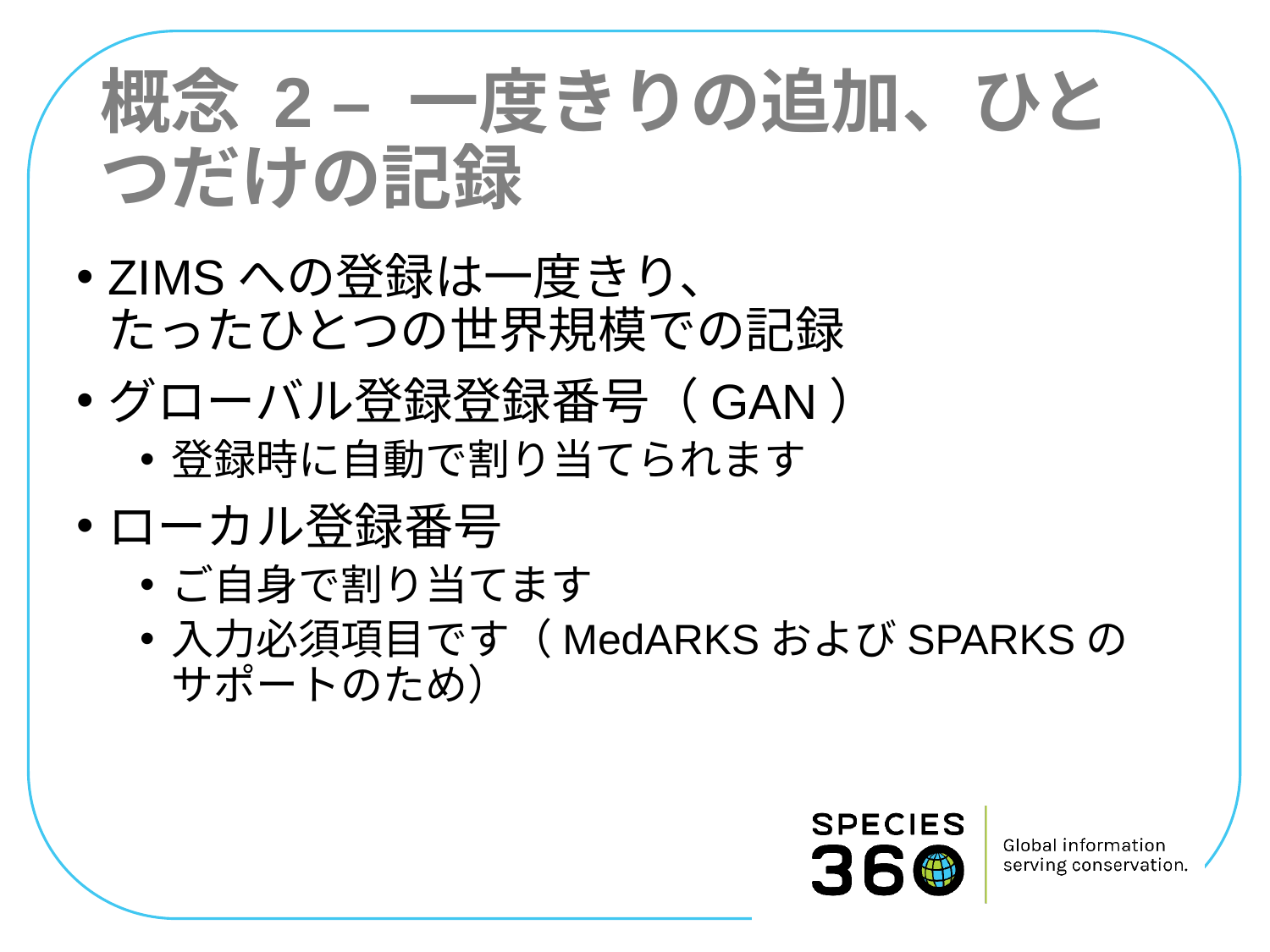

# 概念 2 – 一度きりの追加、ひとつだけの記録
ZIMSへの登録は一度きり、
たったひとつの世界規模での記録
グローバル登録登録番号（GAN）
登録時に自動で割り当てられます
ローカル登録番号
ご自身で割り当てます
入力必須項目です（MedARKSおよびSPARKSのサポートのため）